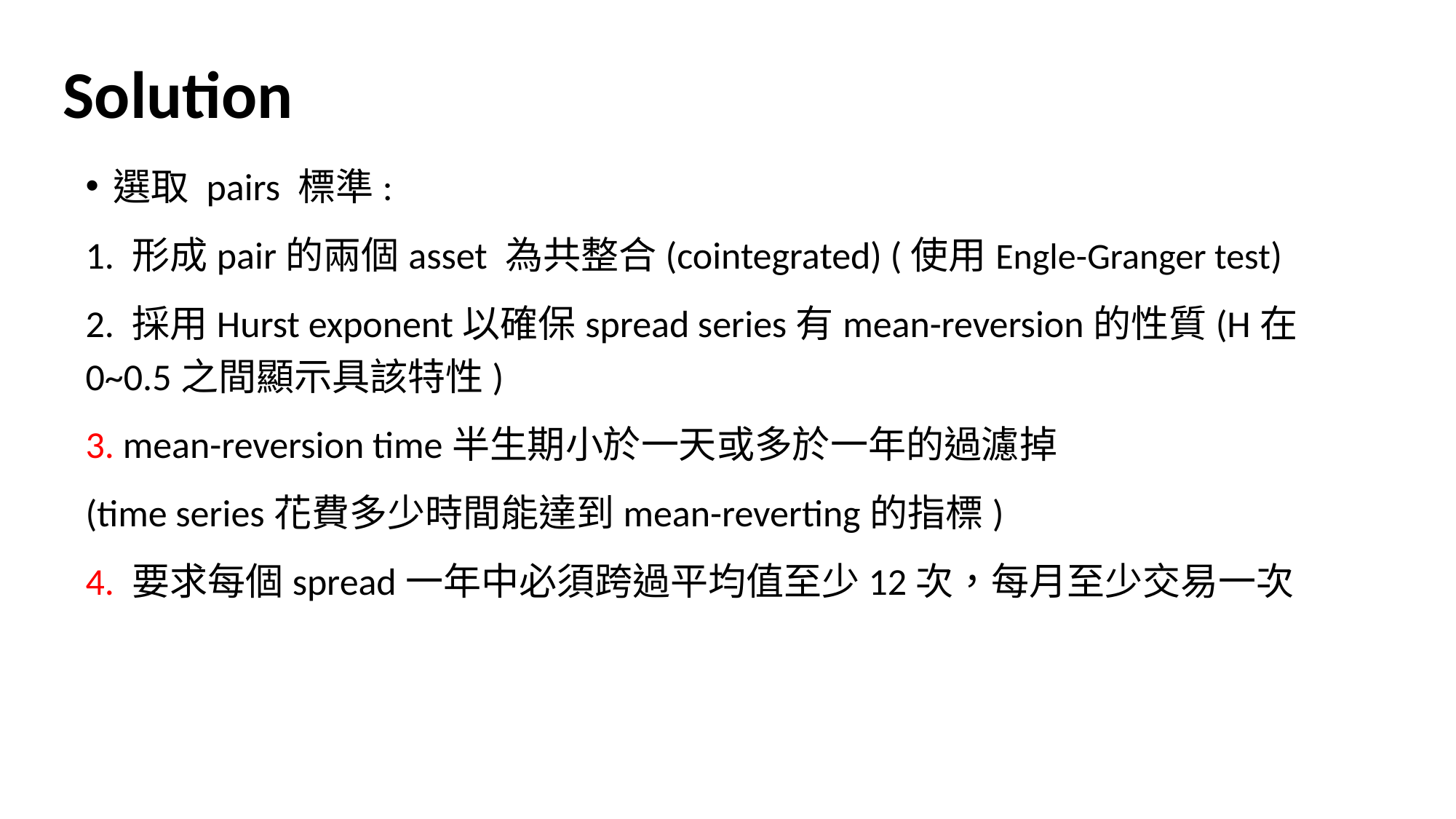

Solution
選取 pairs 標準:
1. 形成pair的兩個asset 為共整合(cointegrated) (使用Engle-Granger test)
2. 採用Hurst exponent以確保spread series有mean-reversion的性質(H在0~0.5之間顯示具該特性)
3. mean-reversion time半生期小於一天或多於一年的過濾掉
(time series花費多少時間能達到mean-reverting的指標)
4. 要求每個spread一年中必須跨過平均值至少12次，每月至少交易一次